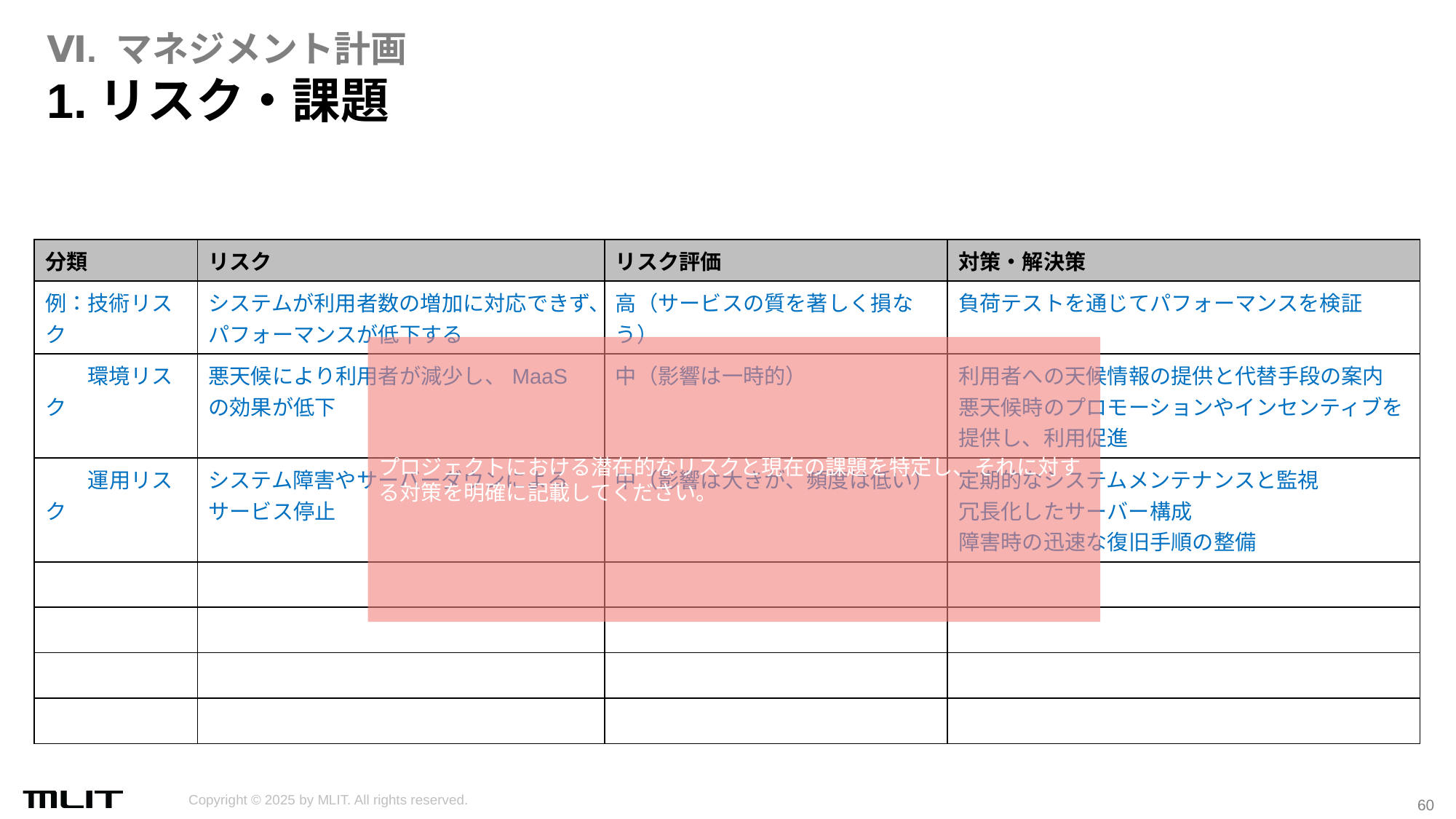

Ⅵ. マネジメント計画
# 1.リスク・課題

| 分類 | リスク | リスク評価 | 対策・解決策 |
| --- | --- | --- | --- |
| 例：技術リスク | システムが利用者数の増加に対応できず、パフォーマンスが低下する | 高（サービスの質を著しく損なう） | 負荷テストを通じてパフォーマンスを検証 |
| 環境リスク | 悪天候により利用者が減少し、MaaSの効果が低下 | 中（影響は一時的） | 利用者への天候情報の提供と代替手段の案内 悪天候時のプロモーションやインセンティブを提供し、利用促進 |
| 運用リスク | システム障害やサーバーダウンによるサービス停止 | 中（影響は大きが、頻度は低い） | 定期的なシステムメンテナンスと監視 冗長化したサーバー構成 障害時の迅速な復旧手順の整備 |
|  |  |  |  |
|  |  |  |  |
|  |  |  |  |
|  |  |  |  |
プロジェクトにおける潜在的なリスクと現在の課題を特定し、それに対する対策を明確に記載してください。​